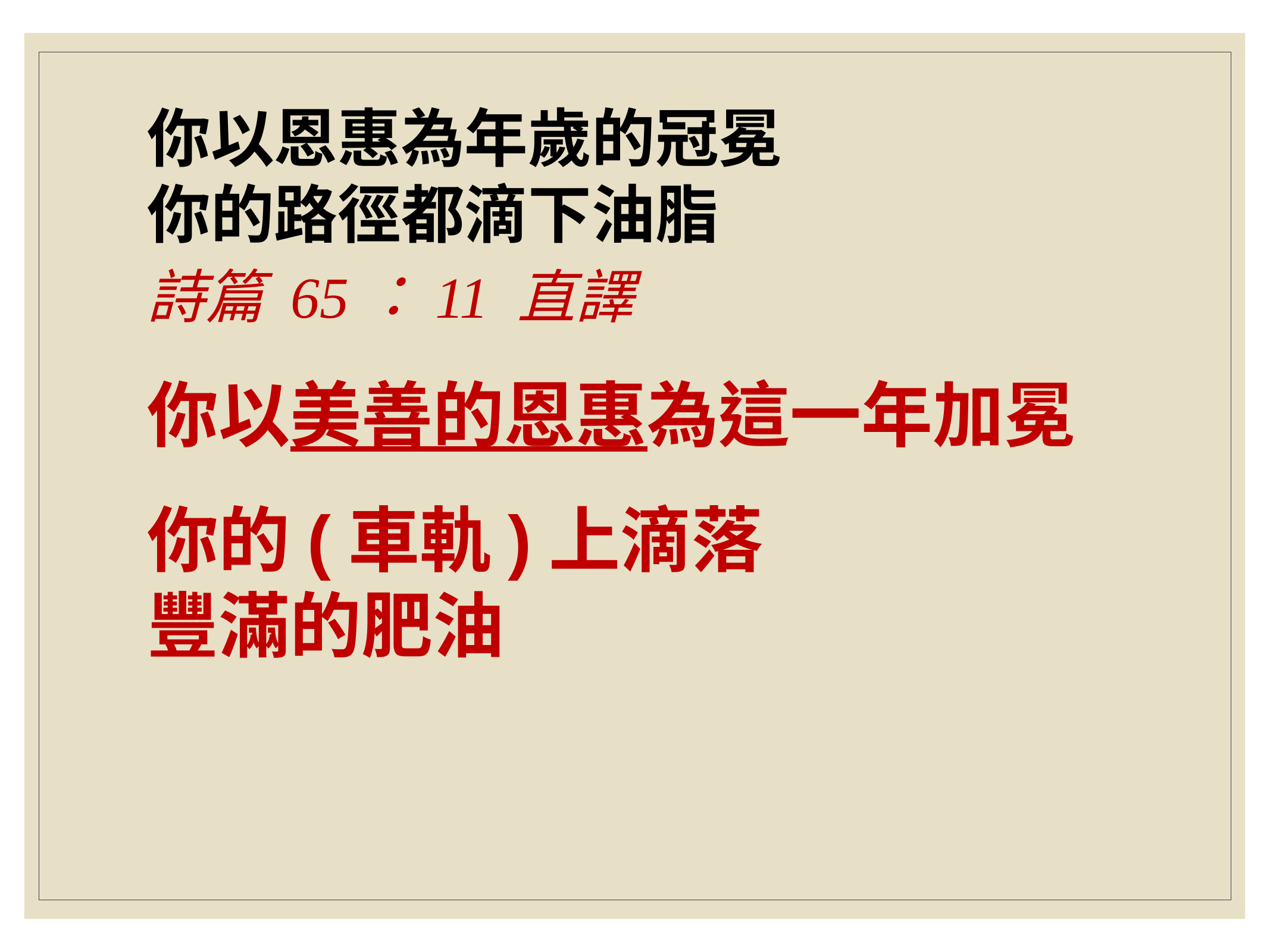

你以恩惠為年歲的冠冕
你的路徑都滴下油脂
詩篇 65：11 直譯

你以美善的恩惠為這一年加冕

你的(車軌)上滴落
豐滿的肥油